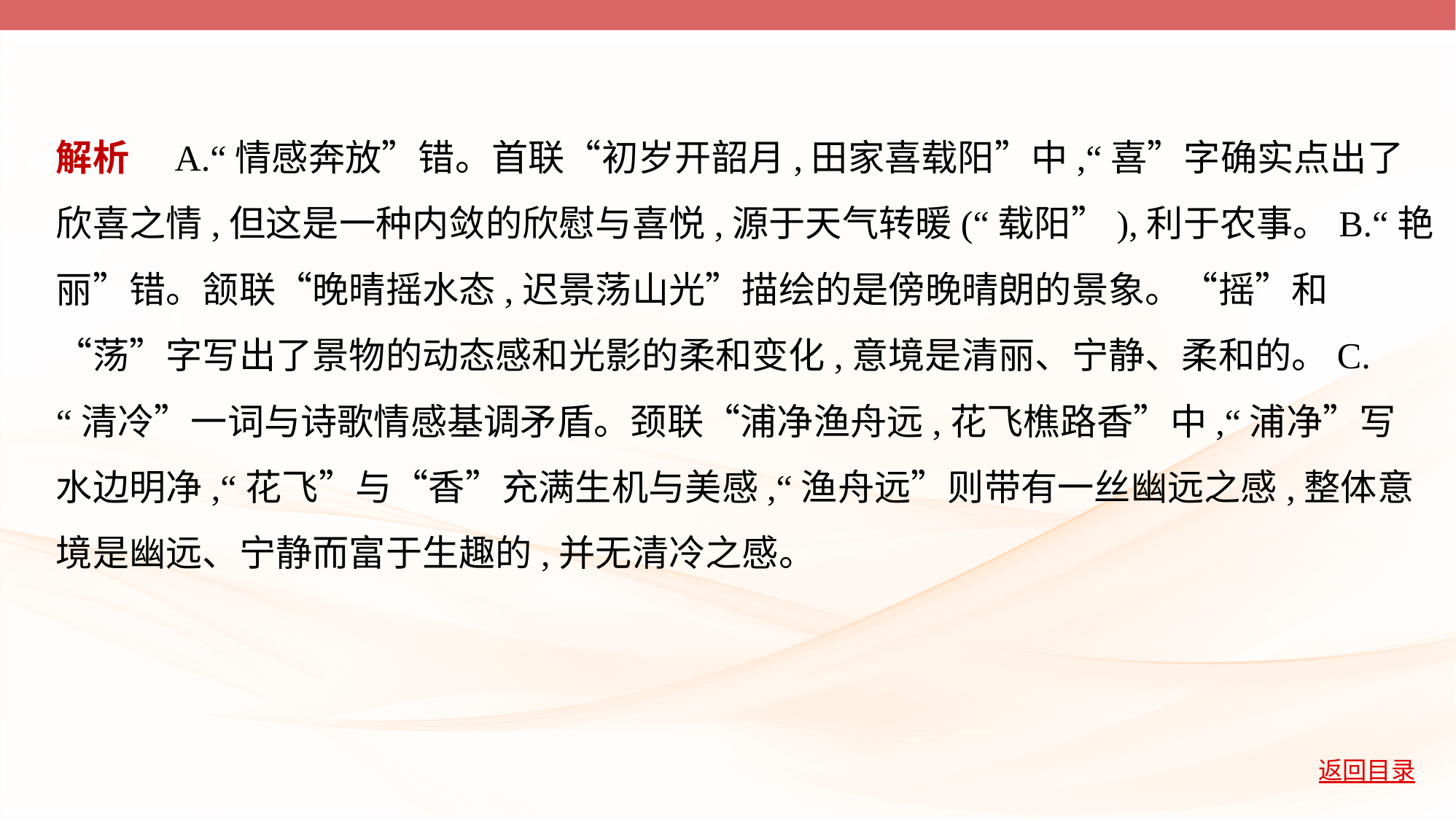

解析　A.“情感奔放”错。首联“初岁开韶月,田家喜载阳”中,“喜”字确实点出了
欣喜之情,但这是一种内敛的欣慰与喜悦,源于天气转暖(“载阳”),利于农事。B.“艳
丽”错。颔联“晚晴摇水态,迟景荡山光”描绘的是傍晚晴朗的景象。“摇”和
“荡”字写出了景物的动态感和光影的柔和变化,意境是清丽、宁静、柔和的。C.
“清冷”一词与诗歌情感基调矛盾。颈联“浦净渔舟远,花飞樵路香”中,“浦净”写
水边明净,“花飞”与“香”充满生机与美感,“渔舟远”则带有一丝幽远之感,整体意
境是幽远、宁静而富于生趣的,并无清冷之感。